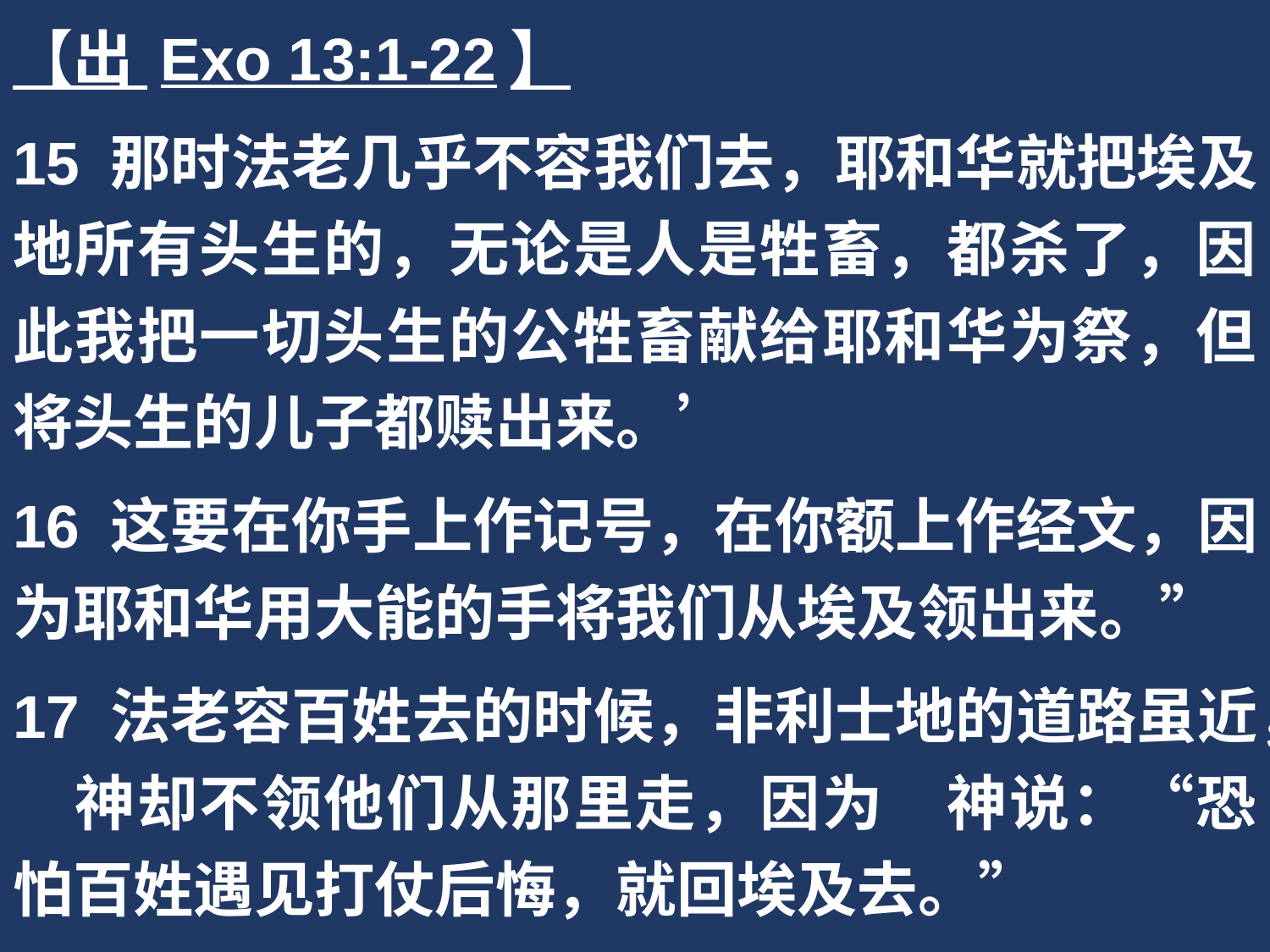

【出 Exo 13:1-22】
15 那时法老几乎不容我们去，耶和华就把埃及地所有头生的，无论是人是牲畜，都杀了，因此我把一切头生的公牲畜献给耶和华为祭，但将头生的儿子都赎出来。’
16 这要在你手上作记号，在你额上作经文，因为耶和华用大能的手将我们从埃及领出来。”
17 法老容百姓去的时候，非利士地的道路虽近，　神却不领他们从那里走，因为　神说：“恐怕百姓遇见打仗后悔，就回埃及去。”